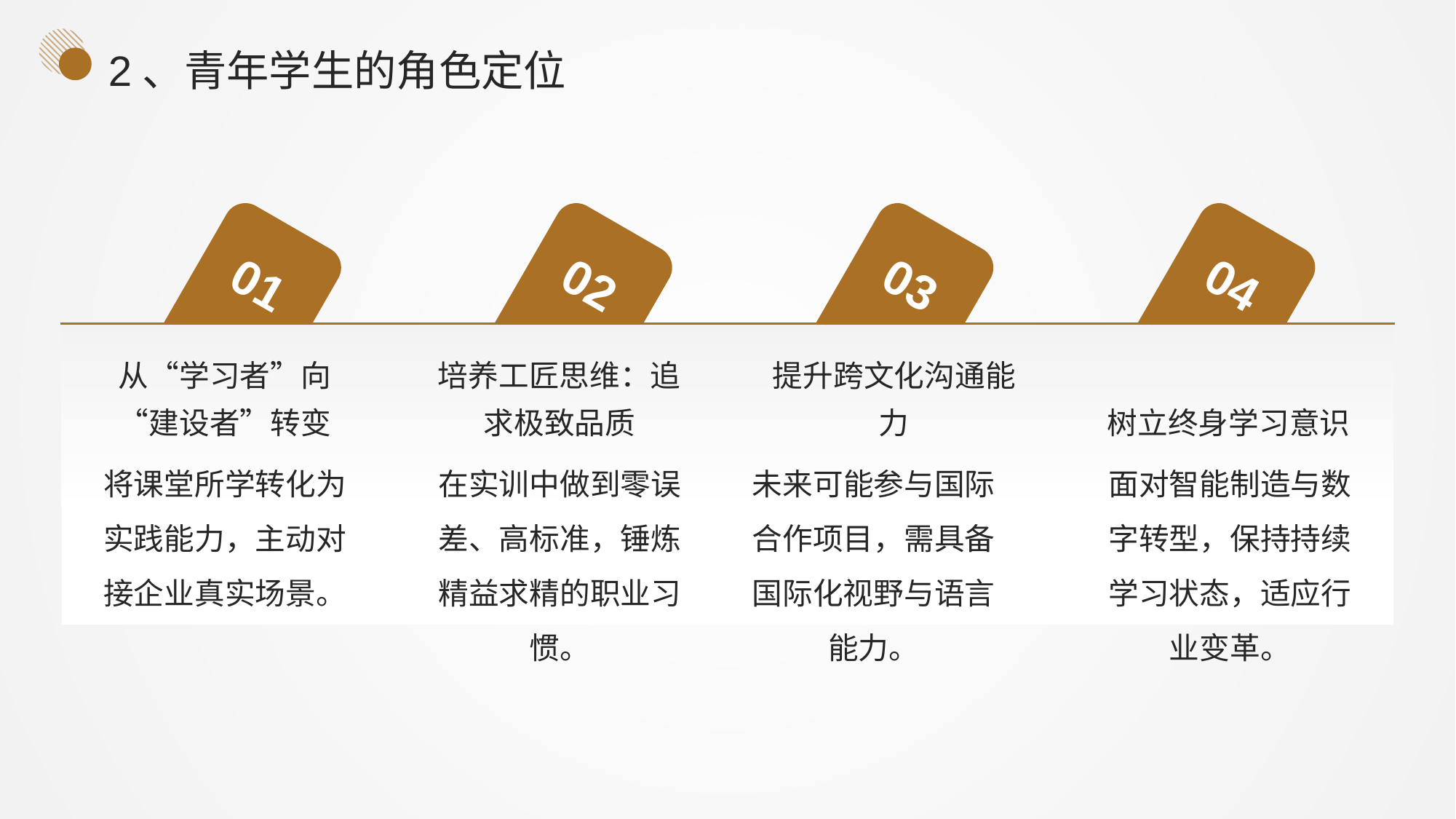

2、青年学生的角色定位

04
01
03
02

从“学习者”向“建设者”转变
培养工匠思维：追求极致品质
提升跨文化沟通能力
树立终身学习意识
将课堂所学转化为实践能力，主动对接企业真实场景。
在实训中做到零误差、高标准，锤炼精益求精的职业习惯。
未来可能参与国际合作项目，需具备国际化视野与语言能力。
面对智能制造与数字转型，保持持续学习状态，适应行业变革。